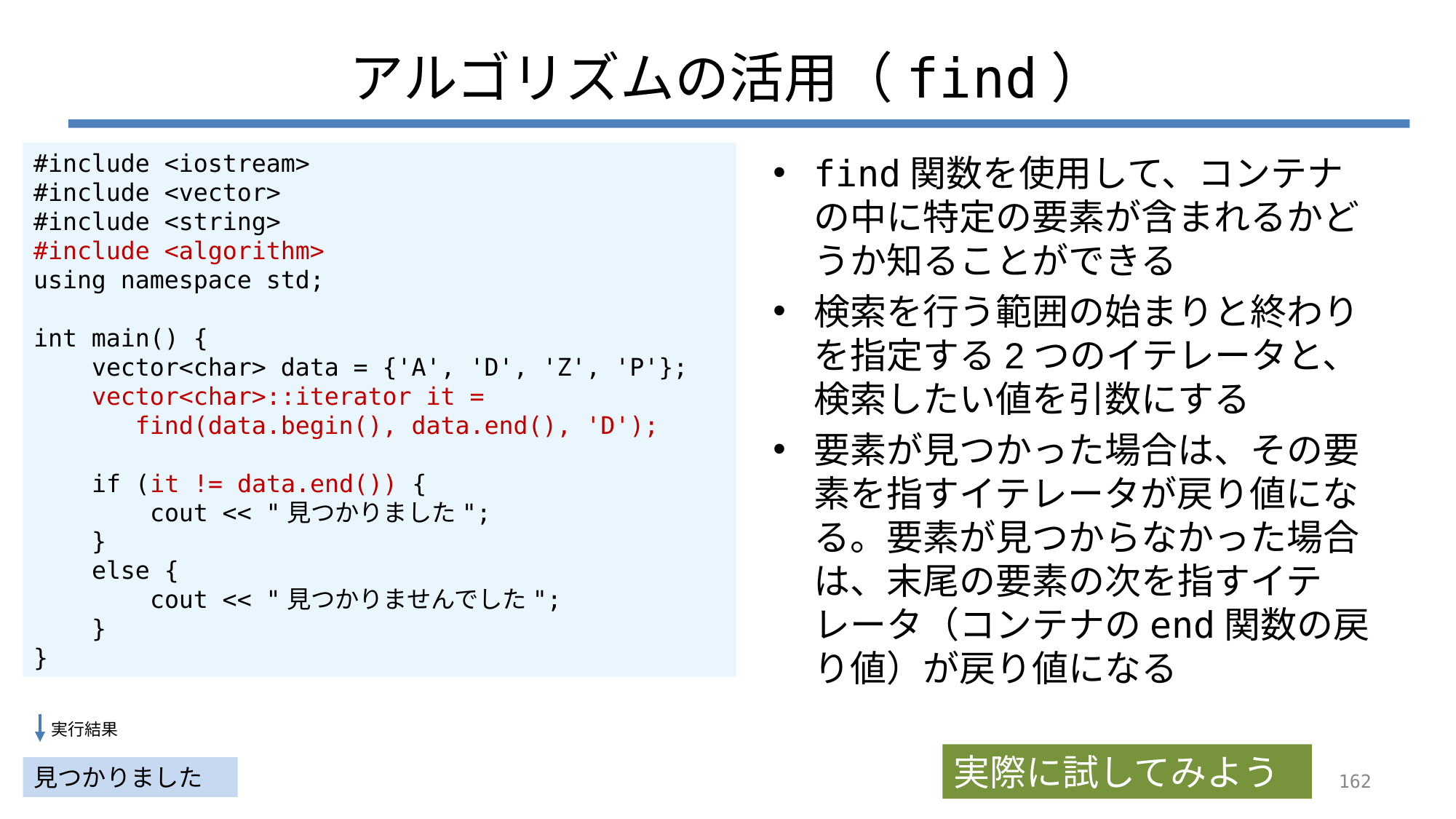

# アルゴリズムの活用（find）
#include <iostream>
#include <vector>
#include <string>
#include <algorithm>
using namespace std;

int main() {
    vector<char> data = {'A', 'D', 'Z', 'P'};
    vector<char>::iterator it =
       find(data.begin(), data.end(), 'D');

    if (it != data.end()) {
        cout << "見つかりました";
    }
    else {
        cout << "見つかりませんでした";
    }
}
find関数を使用して、コンテナの中に特定の要素が含まれるかどうか知ることができる
検索を行う範囲の始まりと終わりを指定する2つのイテレータと、検索したい値を引数にする
要素が見つかった場合は、その要素を指すイテレータが戻り値になる。要素が見つからなかった場合は、末尾の要素の次を指すイテレータ（コンテナのend関数の戻り値）が戻り値になる
実行結果
実際に試してみよう
見つかりました
162